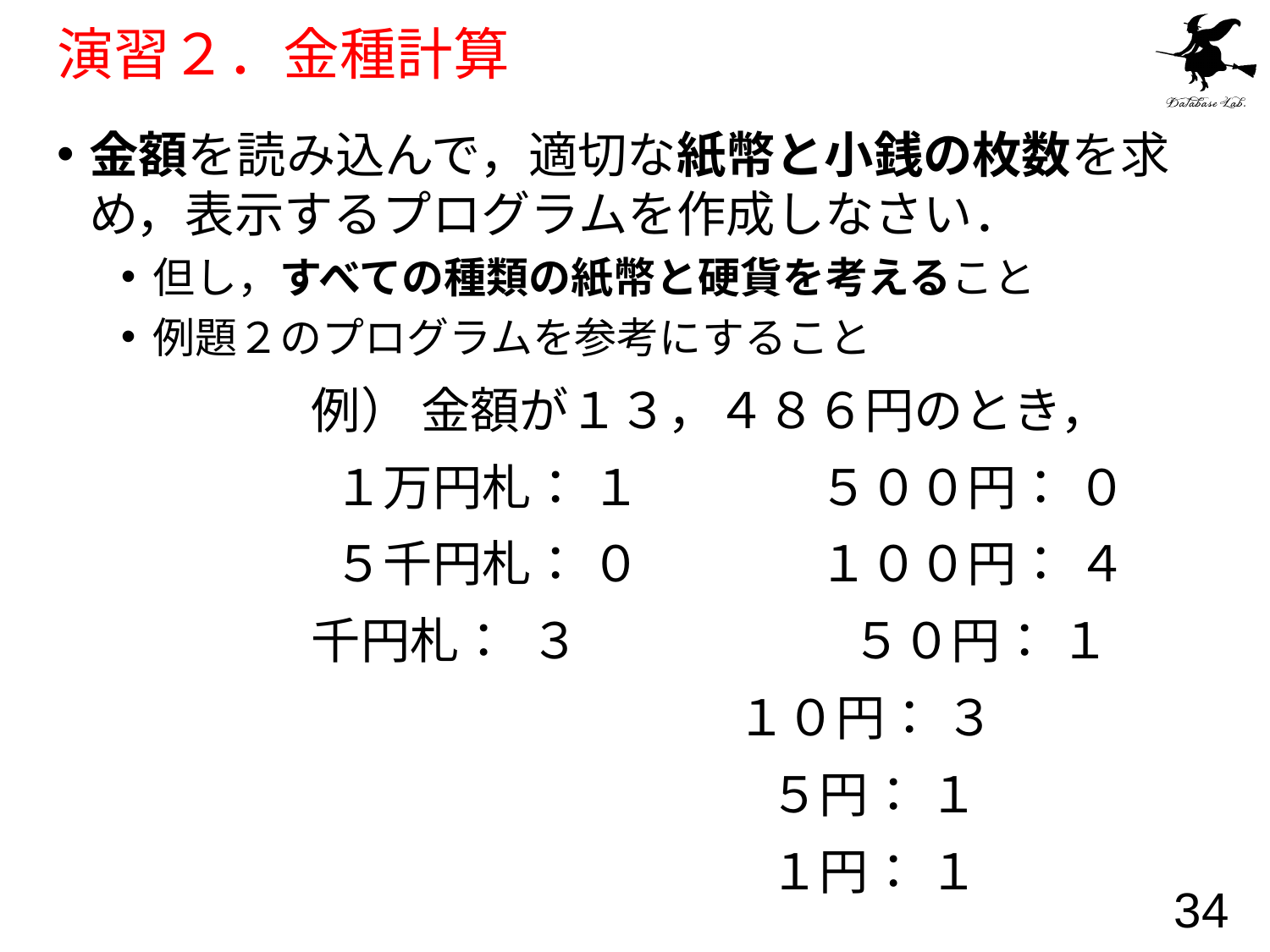

# 演習２．金種計算
金額を読み込んで，適切な紙幣と小銭の枚数を求め，表示するプログラムを作成しなさい．
但し，すべての種類の紙幣と硬貨を考えること
例題２のプログラムを参考にすること
		例） 金額が１３，４８６円のとき，
     	  	 １万円札： １		５００円： ０
		 ５千円札： ０		１００円： ４
		千円札：  ３	 	   ５０円： １
					   １０円： ３
					      ５円： １
					      １円： １
34